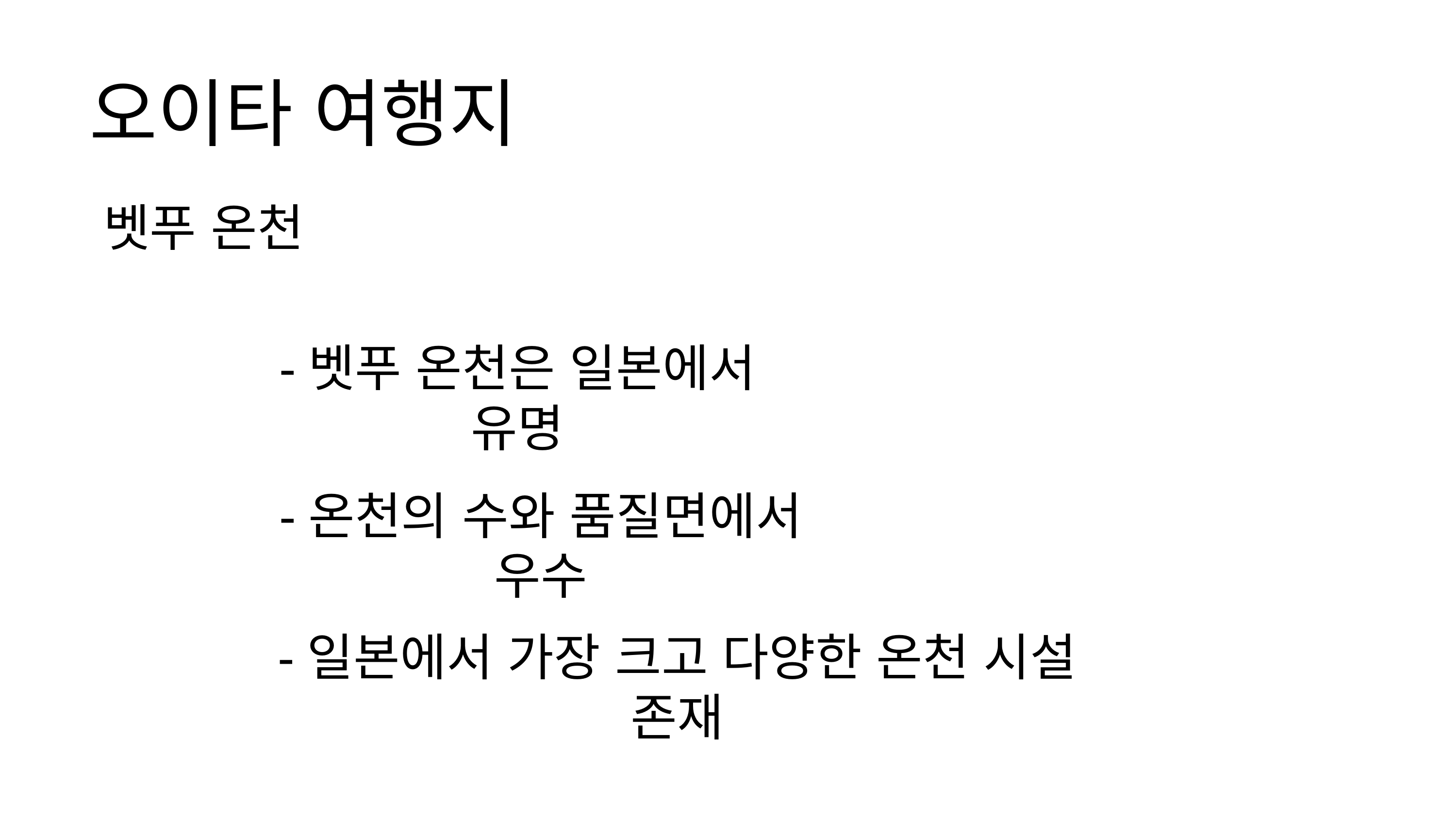

오이타 여행지
벳푸 온천
-벳푸 온천은 일본에서 유명
-온천의 수와 품질면에서 우수
-일본에서 가장 크고 다양한 온천 시설 존재